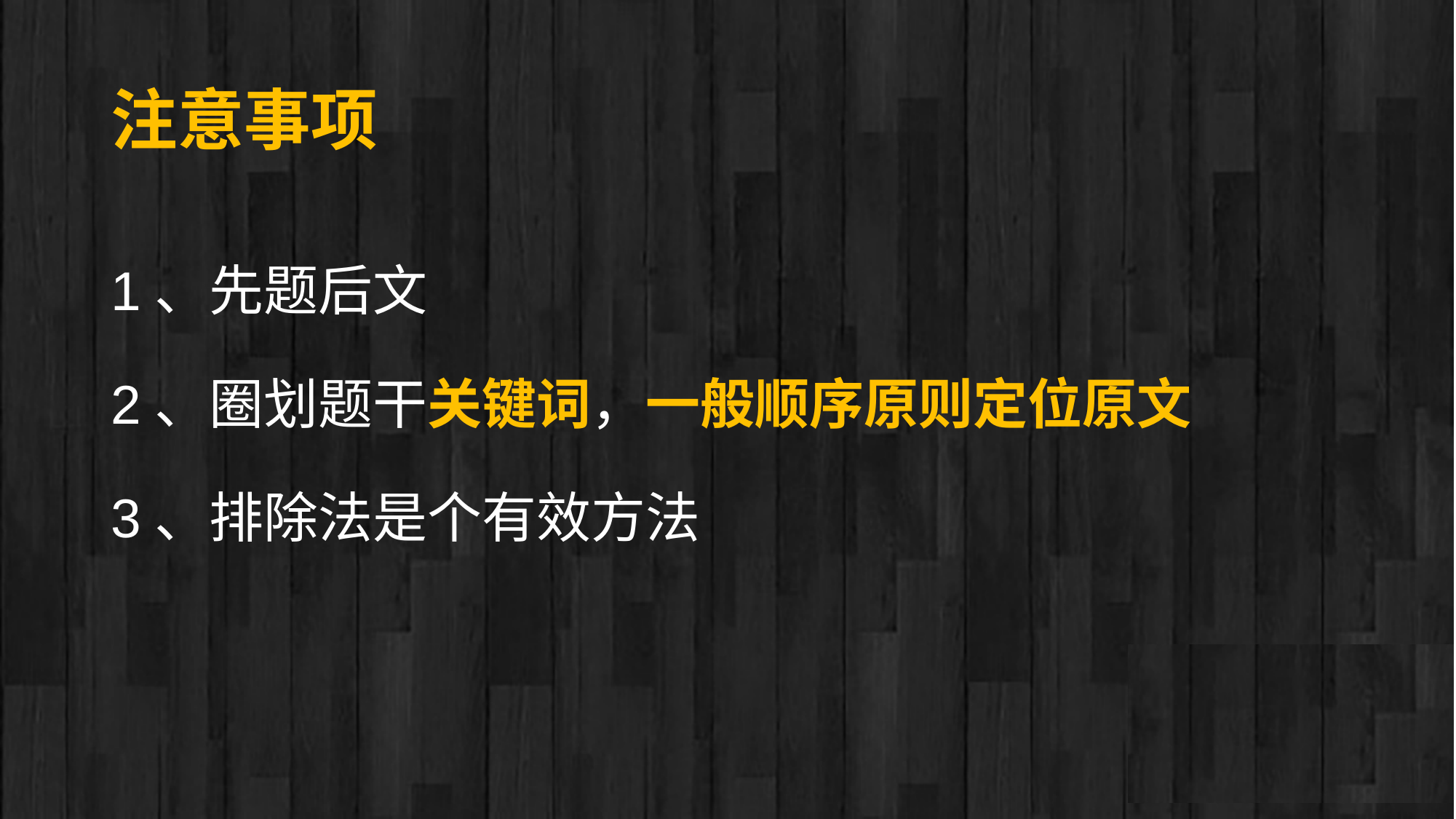

# 注意事项
1、先题后文
2、圈划题干关键词，一般顺序原则定位原文
3、排除法是个有效方法